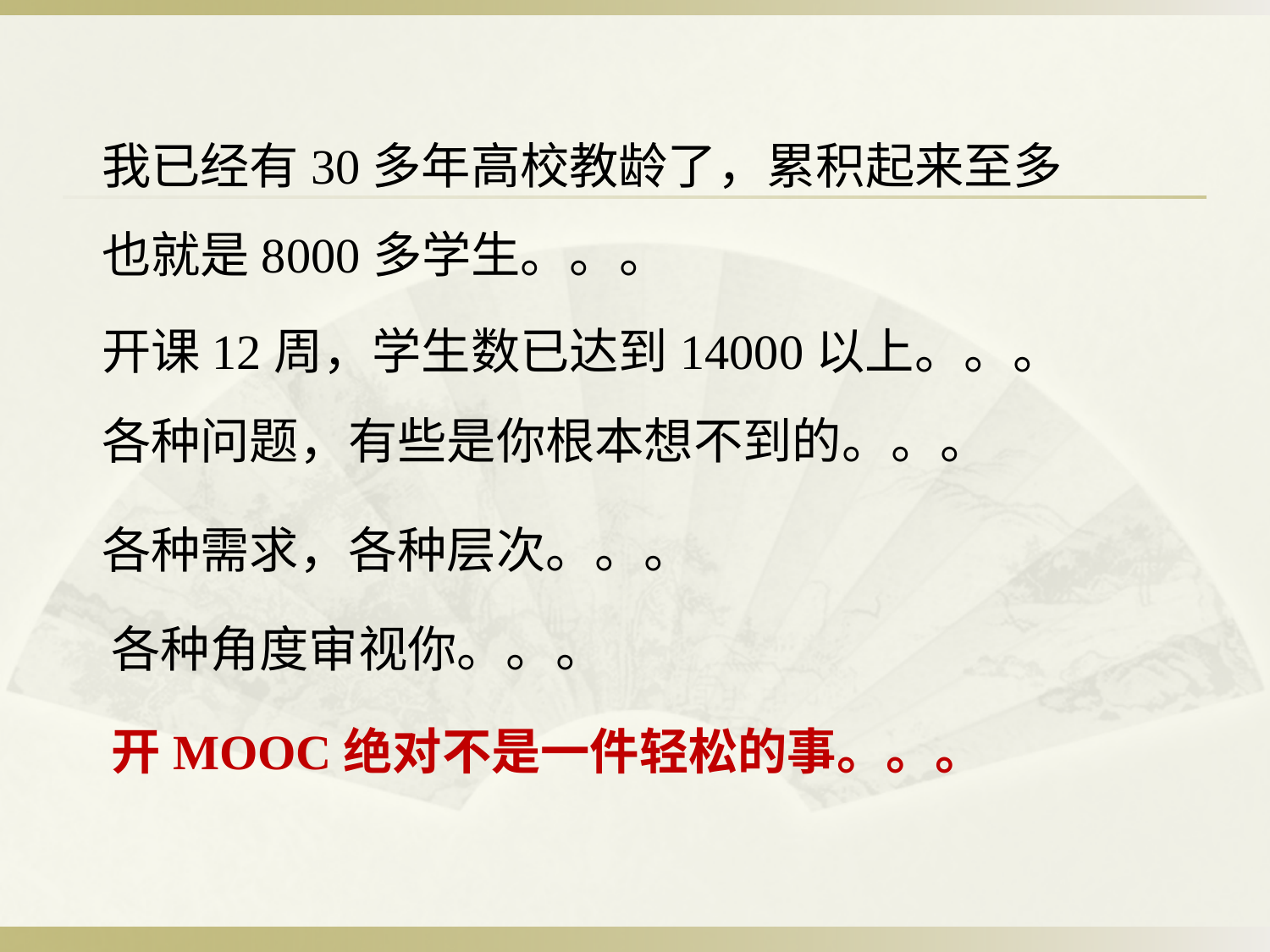

我已经有30多年高校教龄了，累积起来至多也就是8000多学生。。。
开课12周，学生数已达到14000以上。。。
各种问题，有些是你根本想不到的。。。
各种需求，各种层次。。。
各种角度审视你。。。
开MOOC绝对不是一件轻松的事。。。